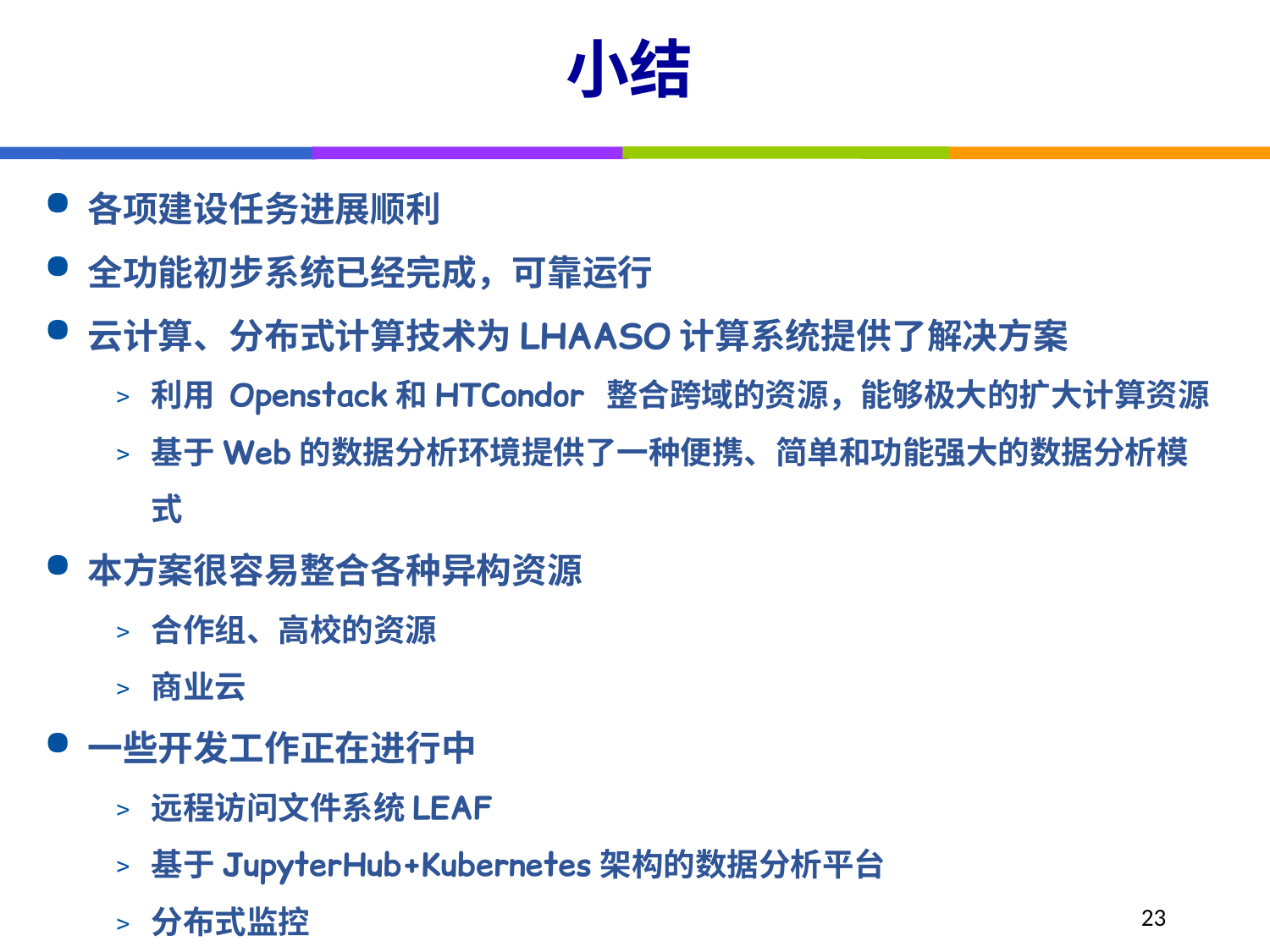

小结
Data Analysis as a
各项建设任务进展顺利
全功能初步系统已经完成，可靠运行
云计算、分布式计算技术为LHAASO计算系统提供了解决方案
利用 Openstack和HTCondor 整合跨域的资源，能够极大的扩大计算资源
基于Web的数据分析环境提供了一种便携、简单和功能强大的数据分析模式
本方案很容易整合各种异构资源
合作组、高校的资源
商业云
一些开发工作正在进行中
远程访问文件系统LEAF
基于JupyterHub+Kubernetes架构的数据分析平台
分布式监控